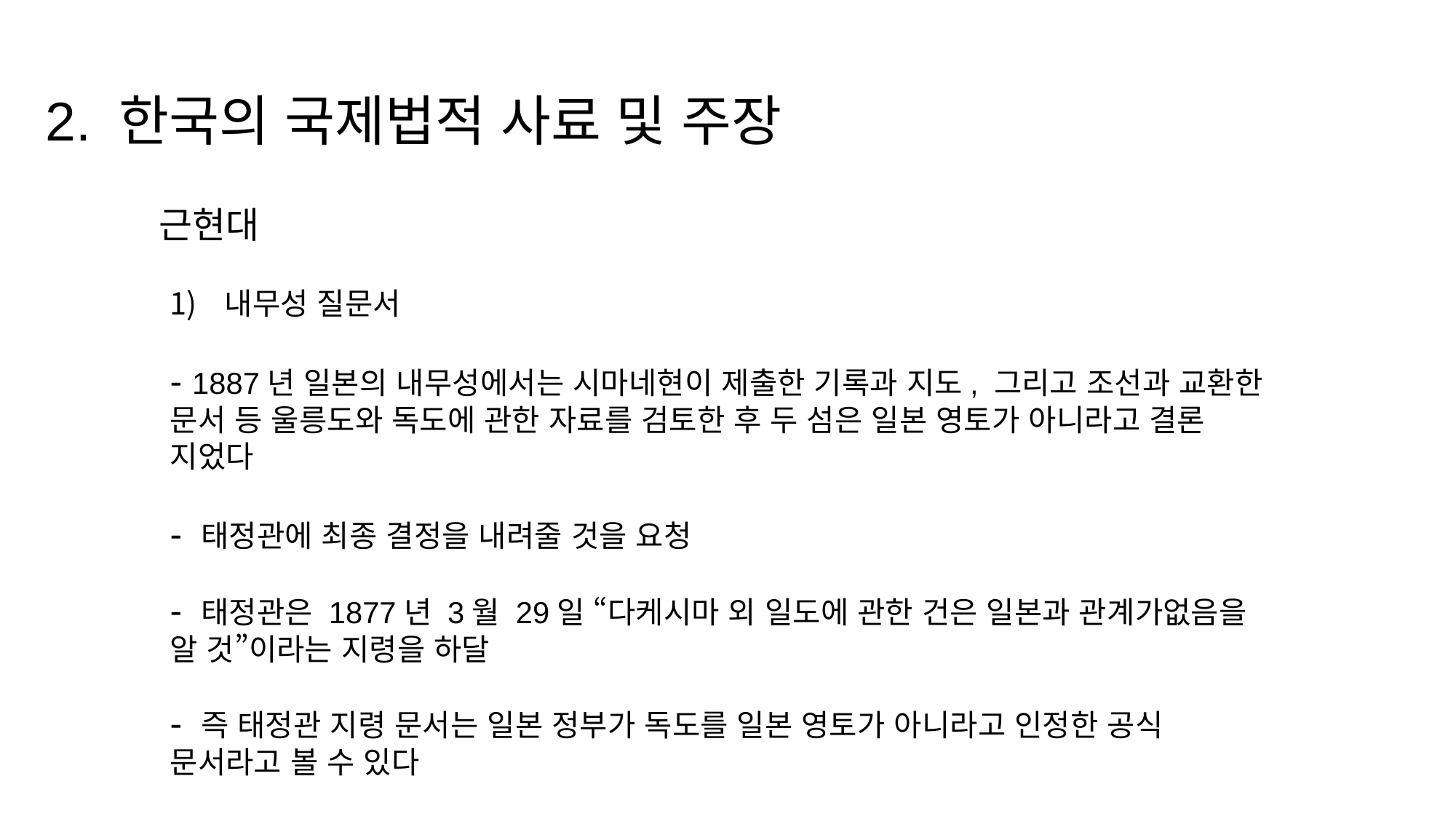

2. 한국의 국제법적 사료 및 주장

근현대
내무성 질문서

- 1887년 일본의 내무성에서는 시마네현이 제출한 기록과 지도, 그리고 조선과 교환한 문서 등 울릉도와 독도에 관한 자료를 검토한 후 두 섬은 일본 영토가 아니라고 결론 지었다

- 태정관에 최종 결정을 내려줄 것을 요청

- 태정관은 1877년 3월 29일 “다케시마 외 일도에 관한 건은 일본과 관계가없음을 알 것”이라는 지령을 하달

- 즉 태정관 지령 문서는 일본 정부가 독도를 일본 영토가 아니라고 인정한 공식 문서라고 볼 수 있다